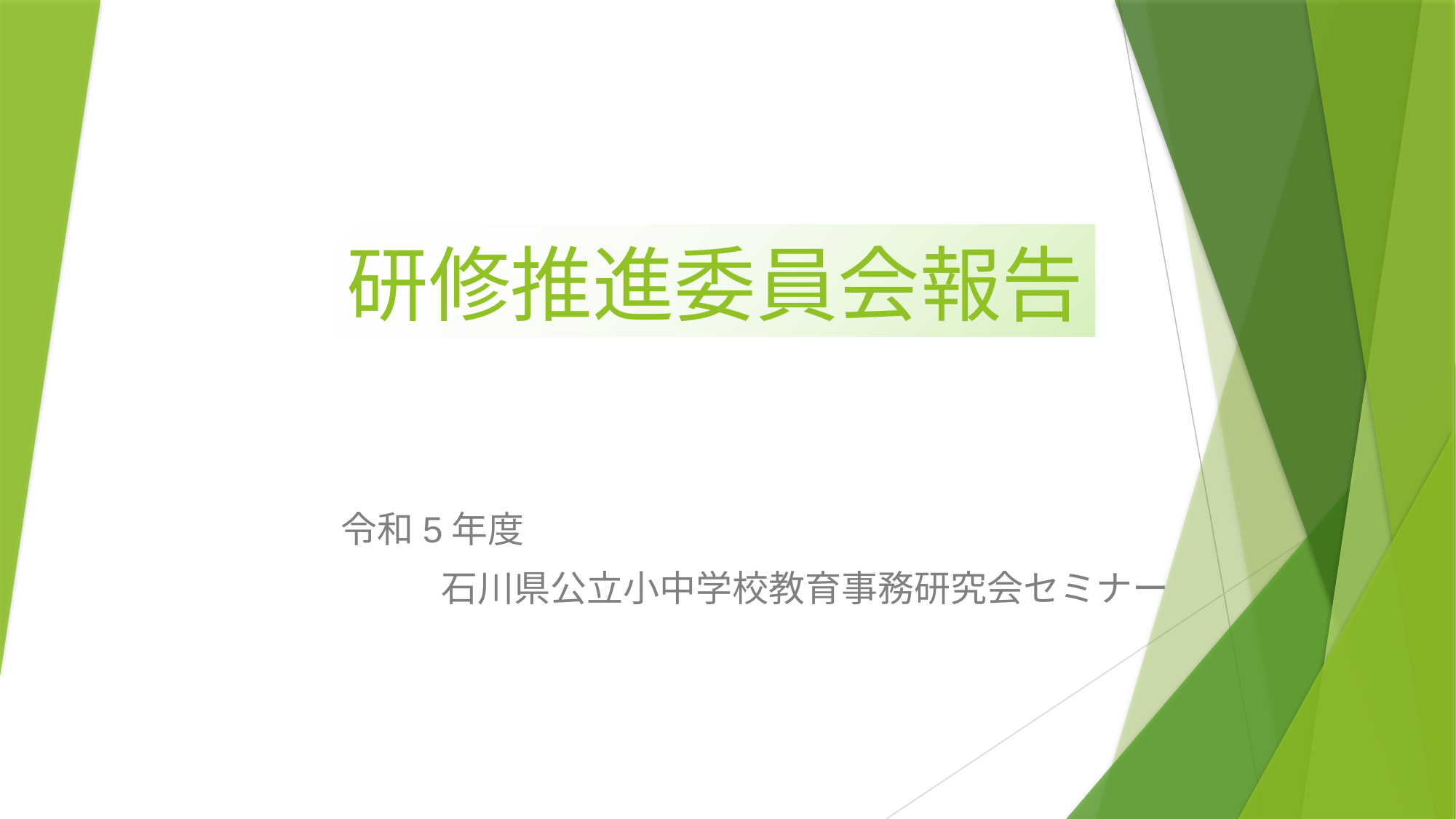

# 研修推進委員会報告
　　令和5年度
石川県公立小中学校教育事務研究会セミナー